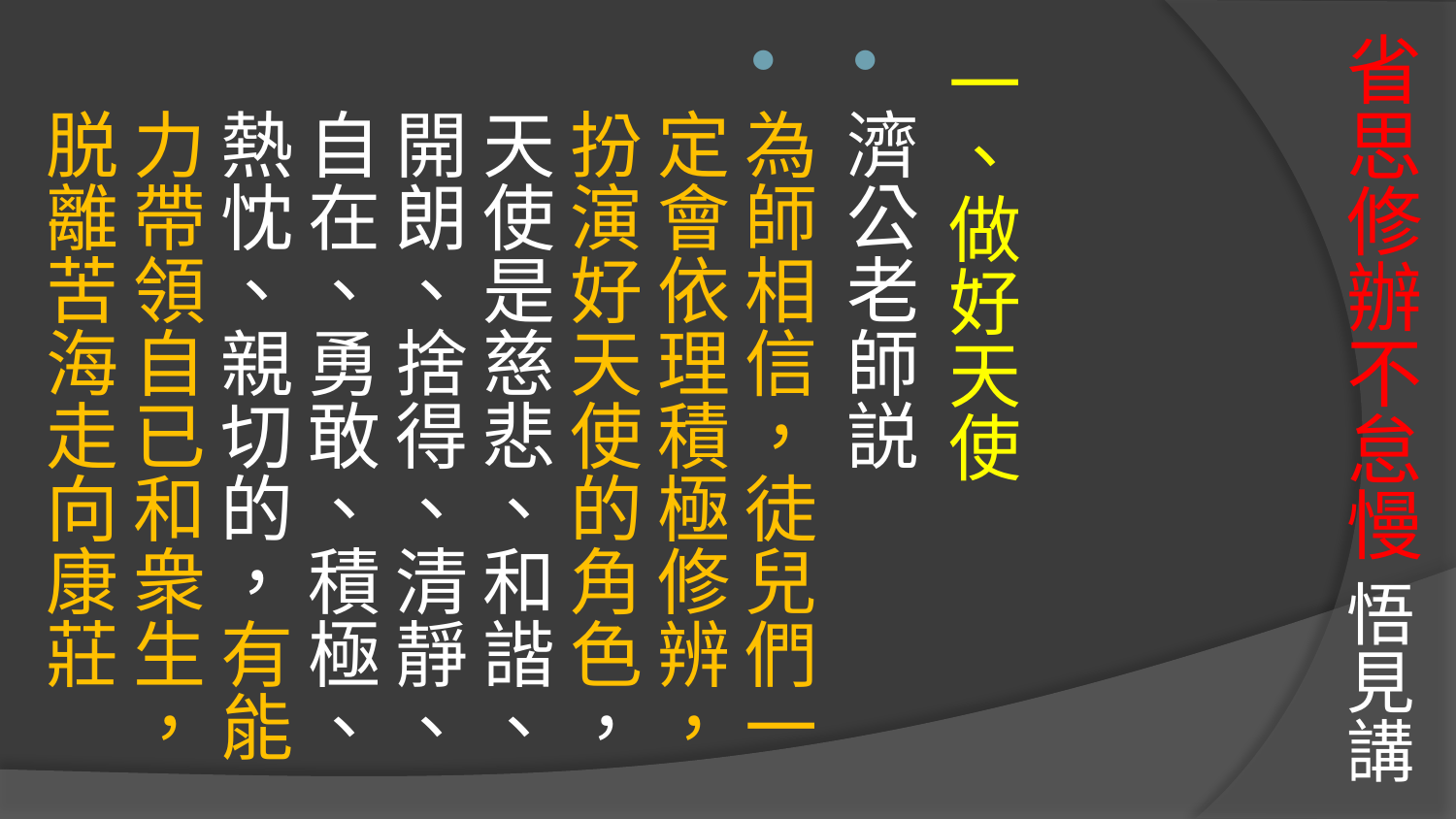

# 省思修辦不怠慢 悟見講
一、做好天使
濟公老師説
為師相信，徒兒們一定會依理積極修辨，扮演好天使的角色，天使是慈悲、和諧、開朗、捨得、清靜、自在、勇敢、積極、熱忱、親切的，有能力帶領自已和衆生，脱離苦海走向康莊